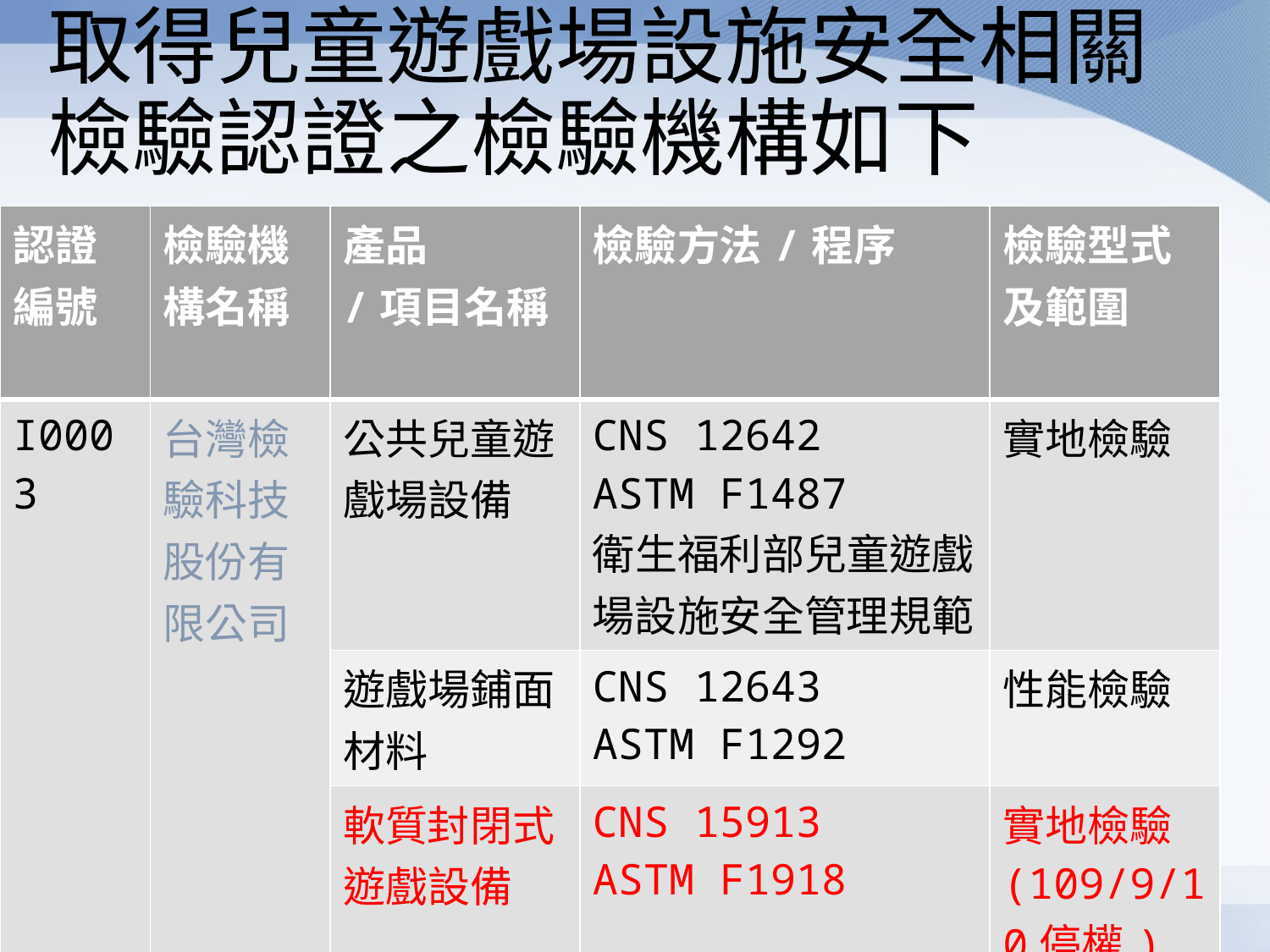

# 取得兒童遊戲場設施安全相關檢驗認證之檢驗機構如下
| 認證編號 | 檢驗機構名稱 | 產品 /項目名稱 | 檢驗方法/程序 | 檢驗型式及範圍 |
| --- | --- | --- | --- | --- |
| I0003 | 台灣檢驗科技股份有限公司 | 公共兒童遊戲場設備 | CNS 12642 ASTM F1487 衛生福利部兒童遊戲 場設施安全管理規範 | 實地檢驗 |
|  |  | 遊戲場鋪面材料 | CNS 12643 ASTM F1292 | 性能檢驗 |
|  |  | 軟質封閉式遊戲設備 | CNS 15913 ASTM F1918 | 實地檢驗(109/9/10停權) |